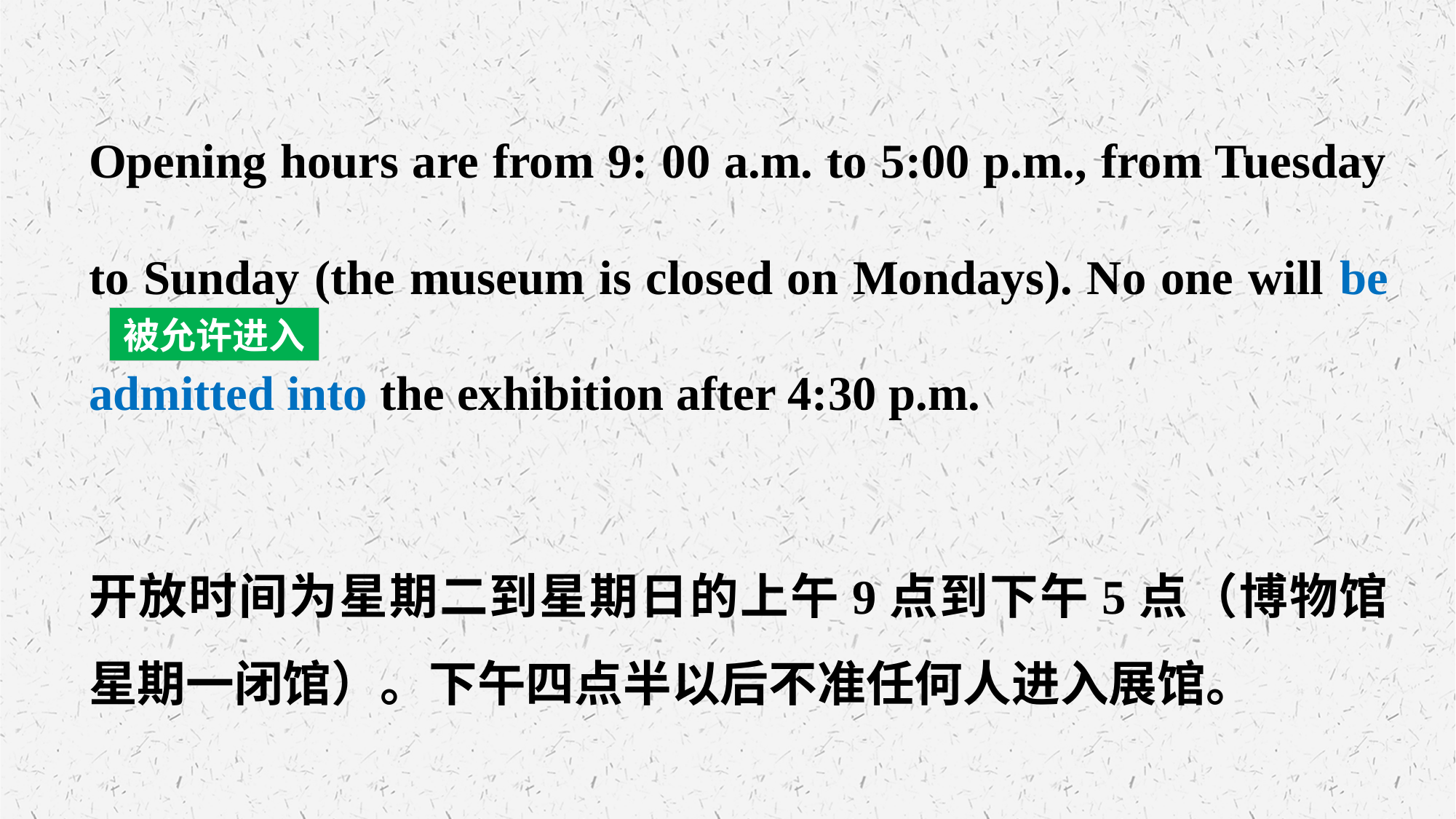

Opening hours are from 9: 00 a.m. to 5:00 p.m., from Tuesday to Sunday (the museum is closed on Mondays). No one will be admitted into the exhibition after 4:30 p.m.

开放时间为星期二到星期日的上午9点到下午5点（博物馆星期一闭馆）。下午四点半以后不准任何人进入展馆。
被允许进入